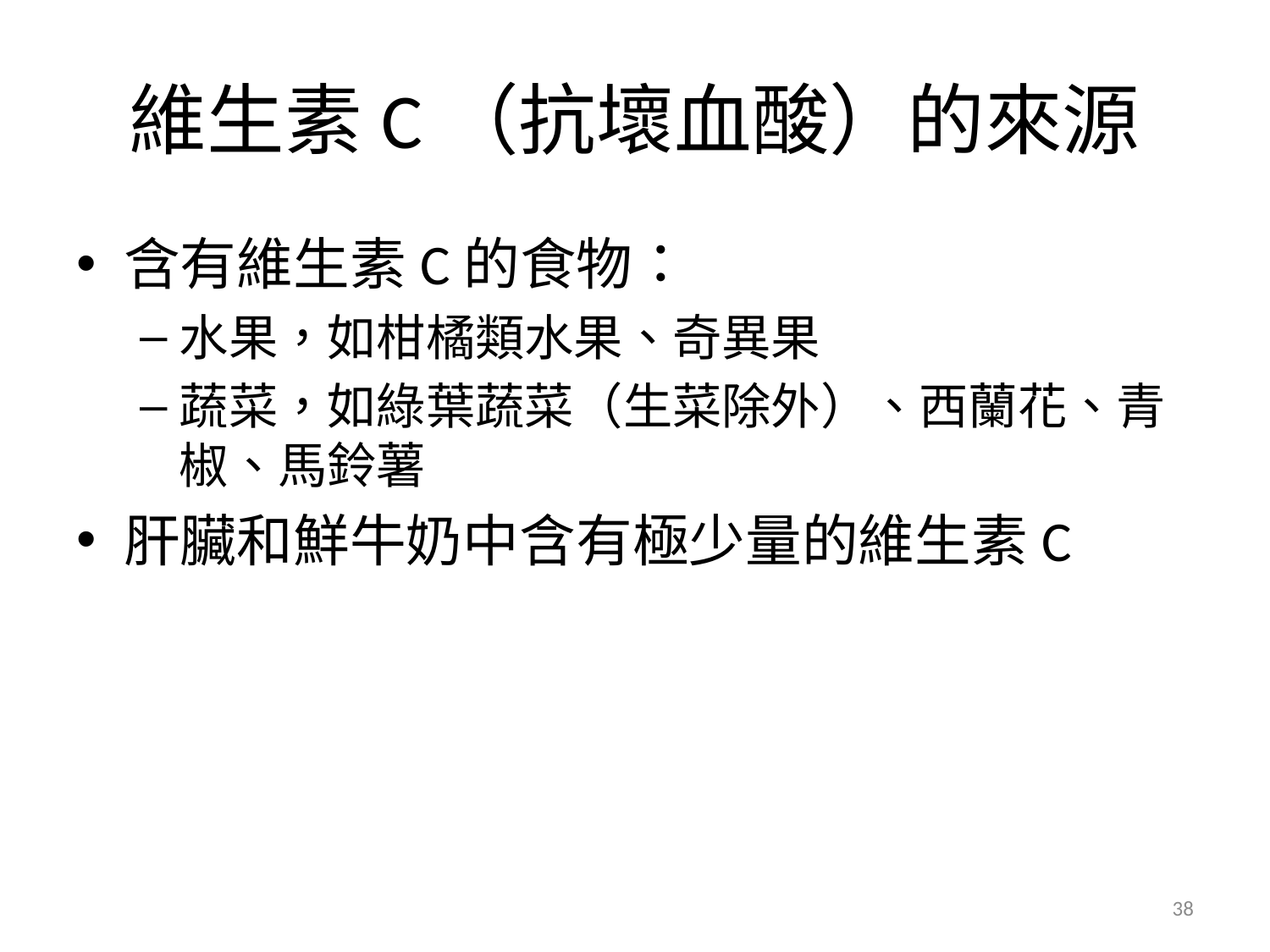

# 維生素C（抗壞血酸）的來源
含有維生素C的食物：
水果，如柑橘類水果、奇異果
蔬菜，如綠葉蔬菜（生菜除外）、西蘭花、青椒、馬鈴薯
肝臟和鮮牛奶中含有極少量的維生素C
38